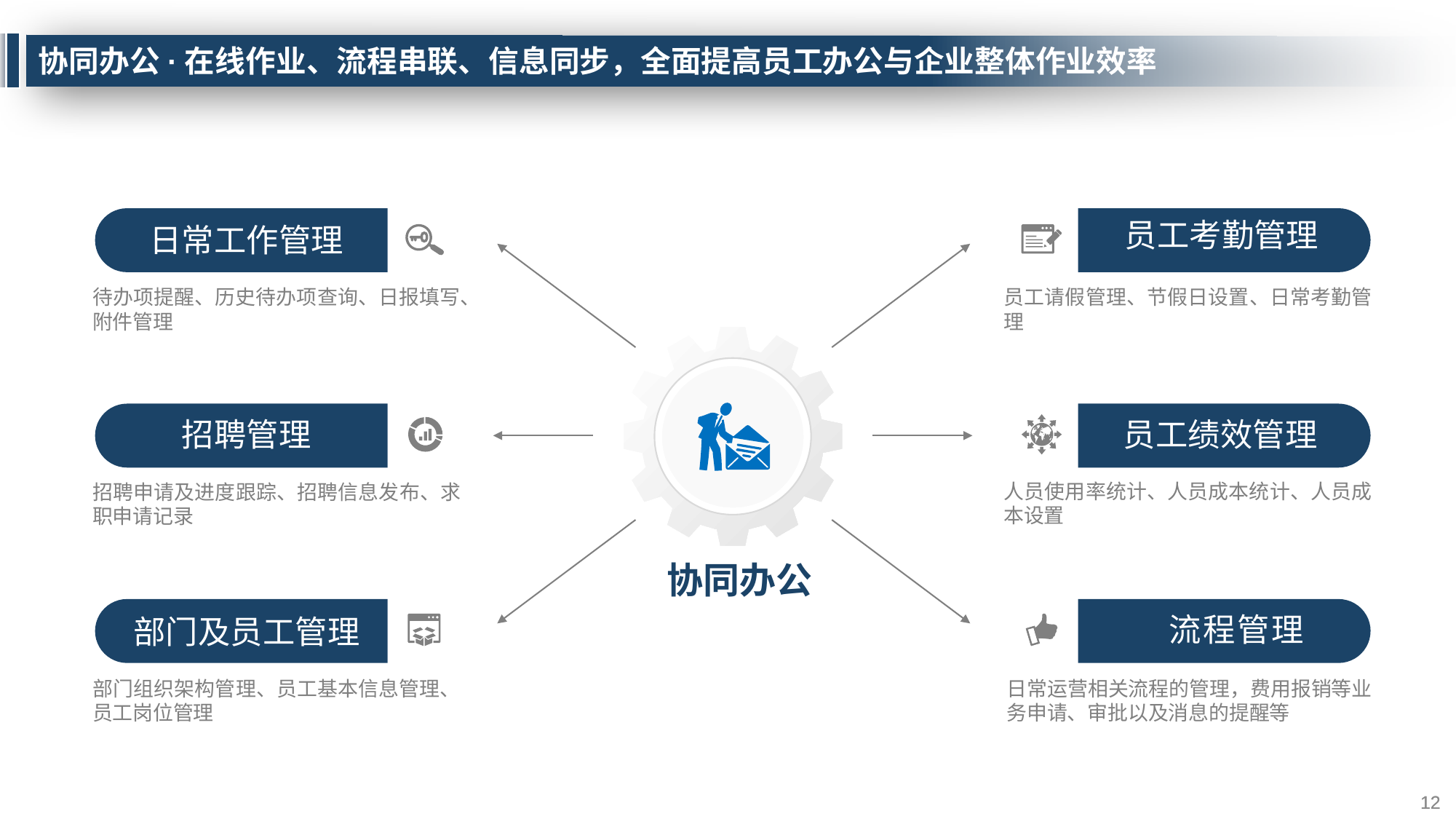

# 协同办公·在线作业、流程串联、信息同步，全面提高员工办公与企业整体作业效率

员工考勤管理
日常工作管理

待办项提醒、历史待办项查询、日报填写、附件管理
员工请假管理、节假日设置、日常考勤管理

员工绩效管理
招聘管理

人员使用率统计、人员成本统计、人员成本设置
招聘申请及进度跟踪、招聘信息发布、求职申请记录

协同办公

流程管理
部门及员工管理

部门组织架构管理、员工基本信息管理、员工岗位管理
日常运营相关流程的管理，费用报销等业务申请、审批以及消息的提醒等